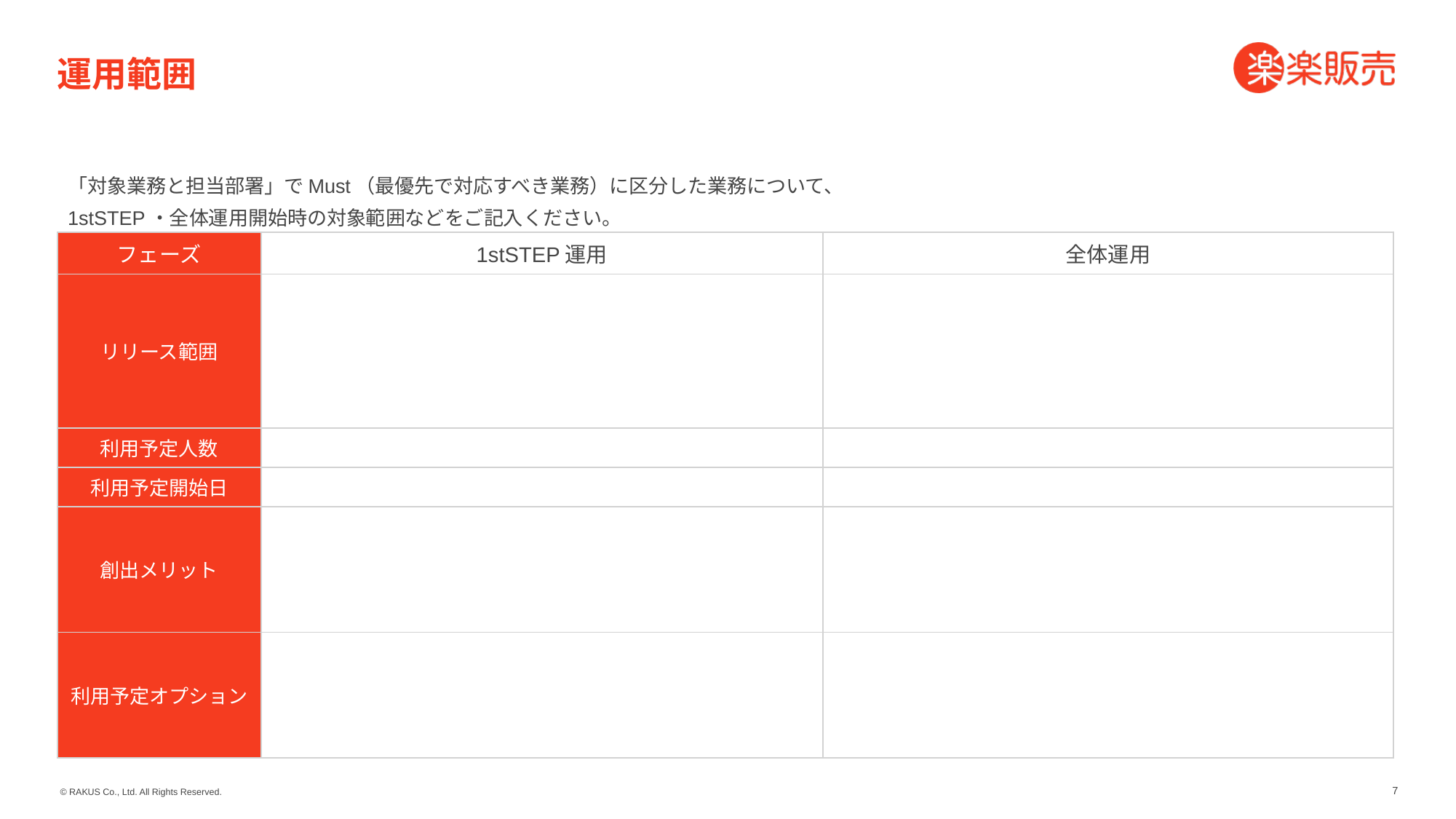

# 運用範囲
「対象業務と担当部署」でMust（最優先で対応すべき業務）に区分した業務について、
1stSTEP・全体運用開始時の対象範囲などをご記入ください。

| フェーズ | 1stSTEP運用 | 全体運用 |
| --- | --- | --- |
| リリース範囲 |  |  |
| 利用予定人数 |  |  |
| 利用予定開始日 |  |  |
| 創出メリット |  |  |
| 利用予定オプション |  |  |
7